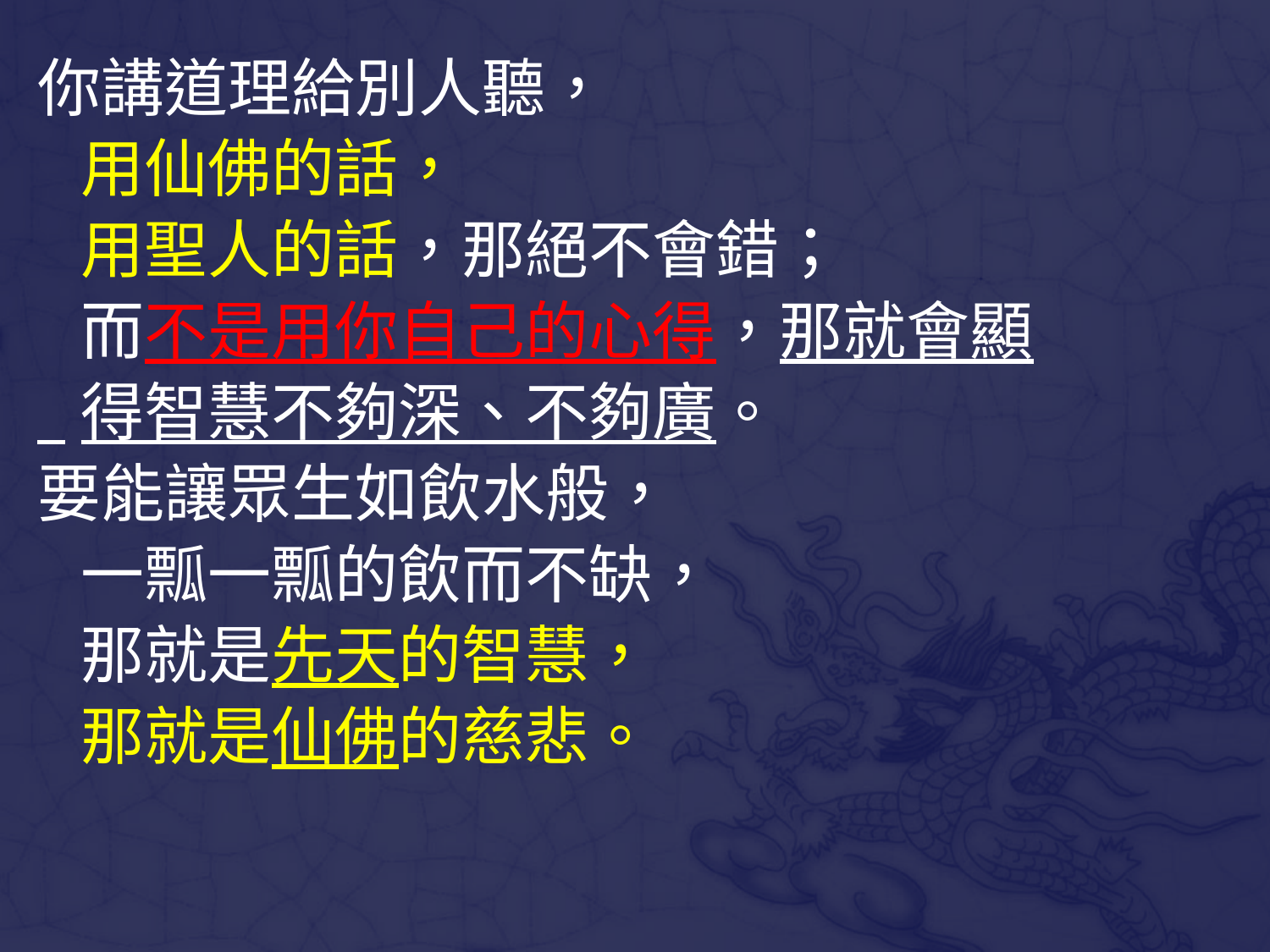

你講道理給別人聽，
  用仙佛的話，
  用聖人的話，那絕不會錯；
  而不是用你自己的心得，那就會顯
  得智慧不夠深、不夠廣。
要能讓眾生如飲水般，
  一瓢一瓢的飲而不缺，
  那就是先天的智慧，
  那就是仙佛的慈悲。